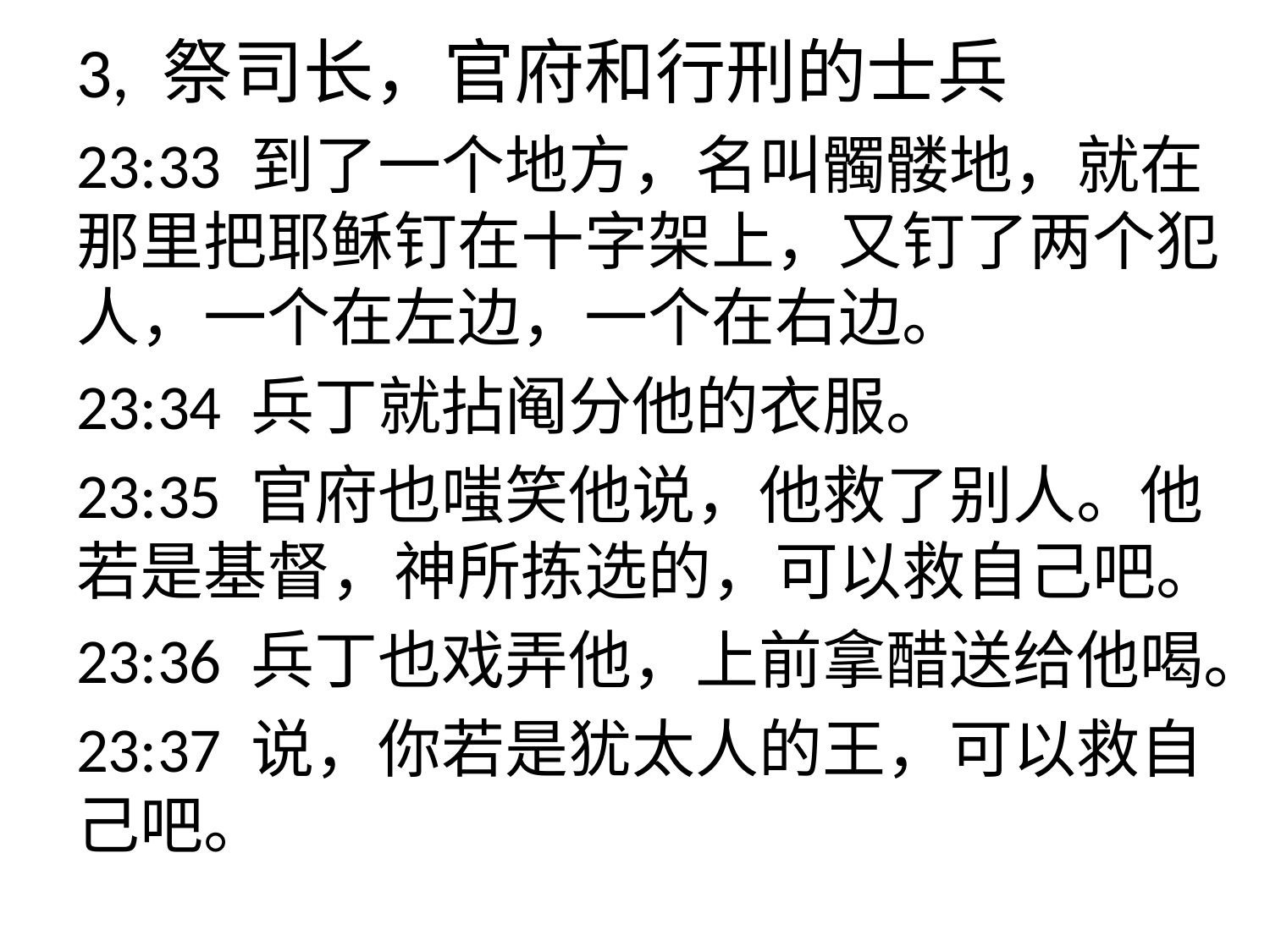

3, 祭司长，官府和行刑的士兵
23:33 到了一个地方，名叫髑髅地，就在那里把耶稣钉在十字架上，又钉了两个犯人，一个在左边，一个在右边。
23:34 兵丁就拈阄分他的衣服。
23:35 官府也嗤笑他说，他救了别人。他若是基督，神所拣选的，可以救自己吧。
23:36 兵丁也戏弄他，上前拿醋送给他喝。
23:37 说，你若是犹太人的王，可以救自己吧。